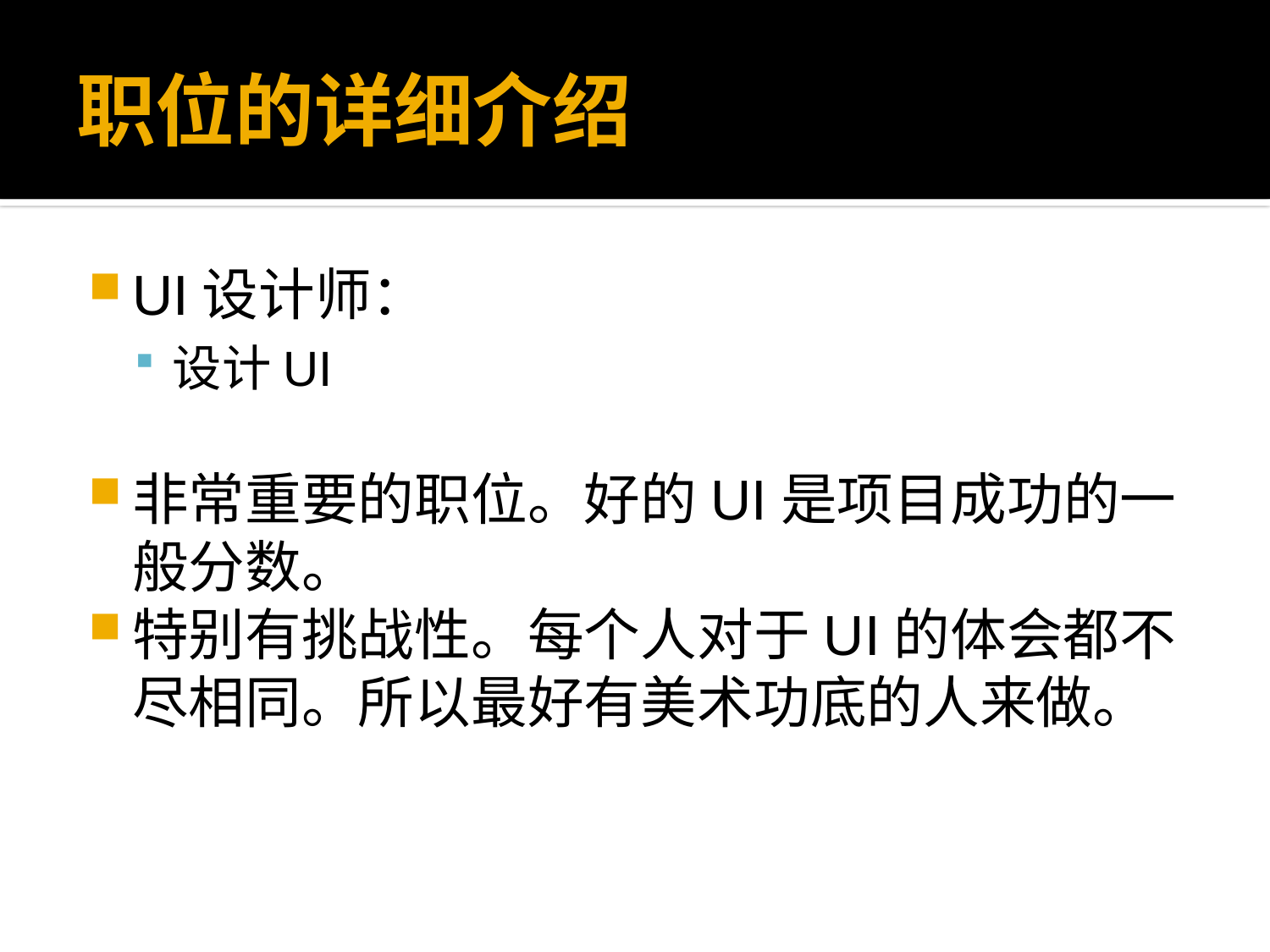

# 职位的详细介绍
UI设计师：
设计UI

非常重要的职位。好的UI是项目成功的一般分数。
特别有挑战性。每个人对于UI的体会都不尽相同。所以最好有美术功底的人来做。